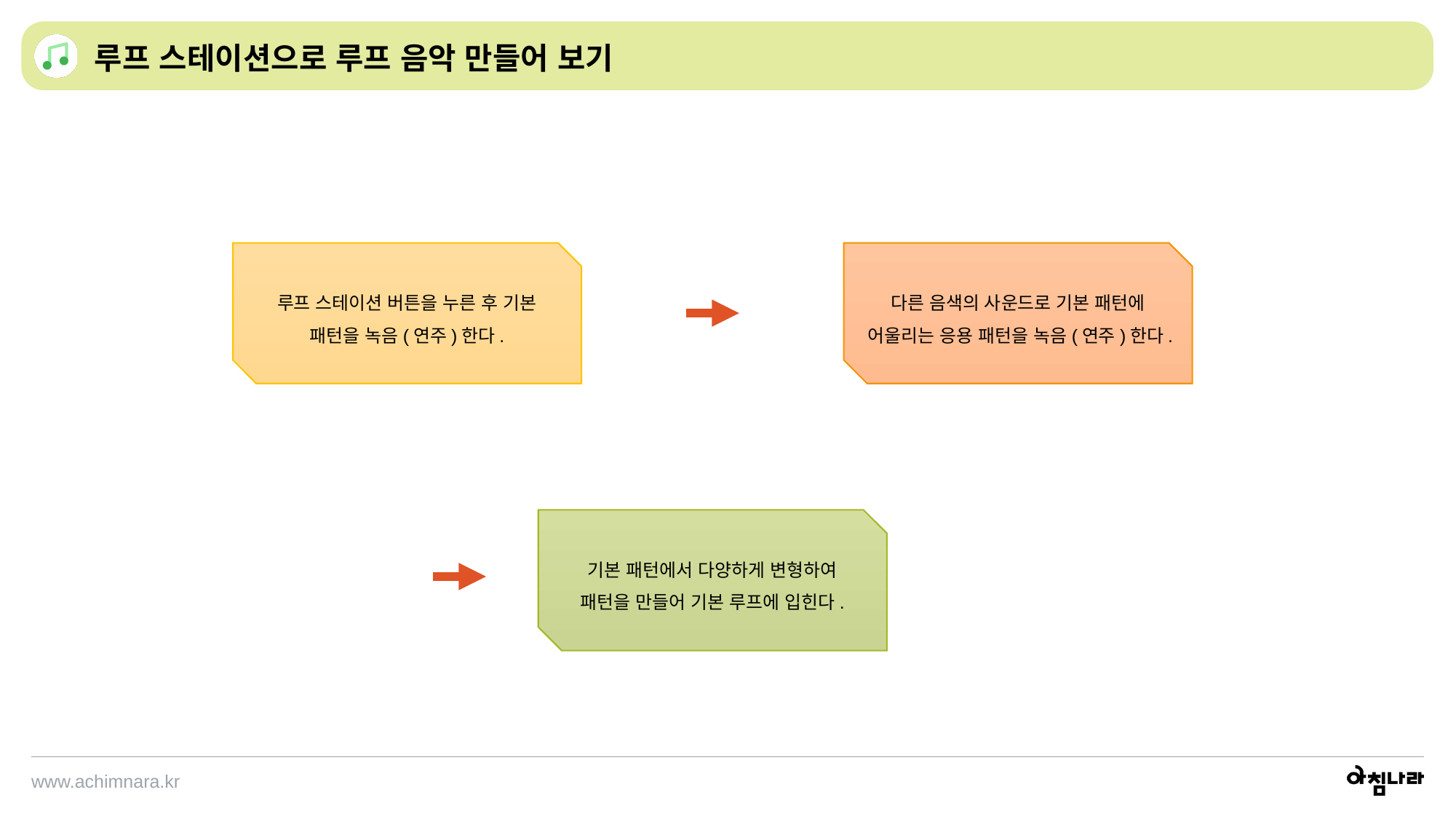

루프 스테이션으로 루프 음악 만들어 보기
루프 스테이션 버튼을 누른 후 기본 패턴을 녹음(연주)한다.
다른 음색의 사운드로 기본 패턴에 어울리는 응용 패턴을 녹음(연주)한다.
기본 패턴에서 다양하게 변형하여 패턴을 만들어 기본 루프에 입힌다.